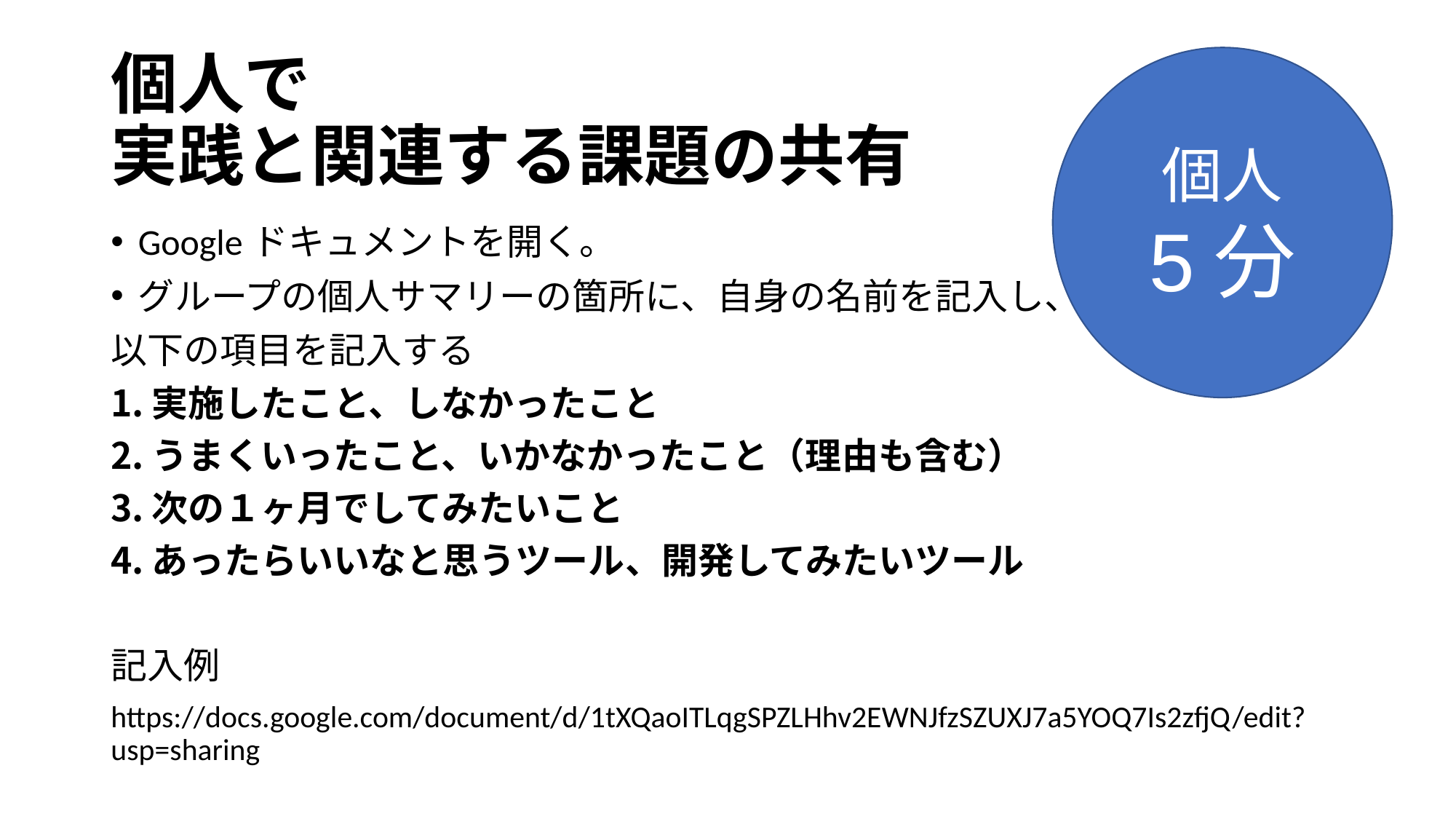

# 個人で 実践と関連する課題の共有
個人
5分
Googleドキュメントを開く。
グループの個人サマリーの箇所に、自身の名前を記入し、
以下の項目を記入する
実施したこと、しなかったこと
うまくいったこと、いかなかったこと（理由も含む）
次の１ヶ月でしてみたいこと
あったらいいなと思うツール、開発してみたいツール

記入例
https://docs.google.com/document/d/1tXQaoITLqgSPZLHhv2EWNJfzSZUXJ7a5YOQ7Is2zfjQ/edit?usp=sharing